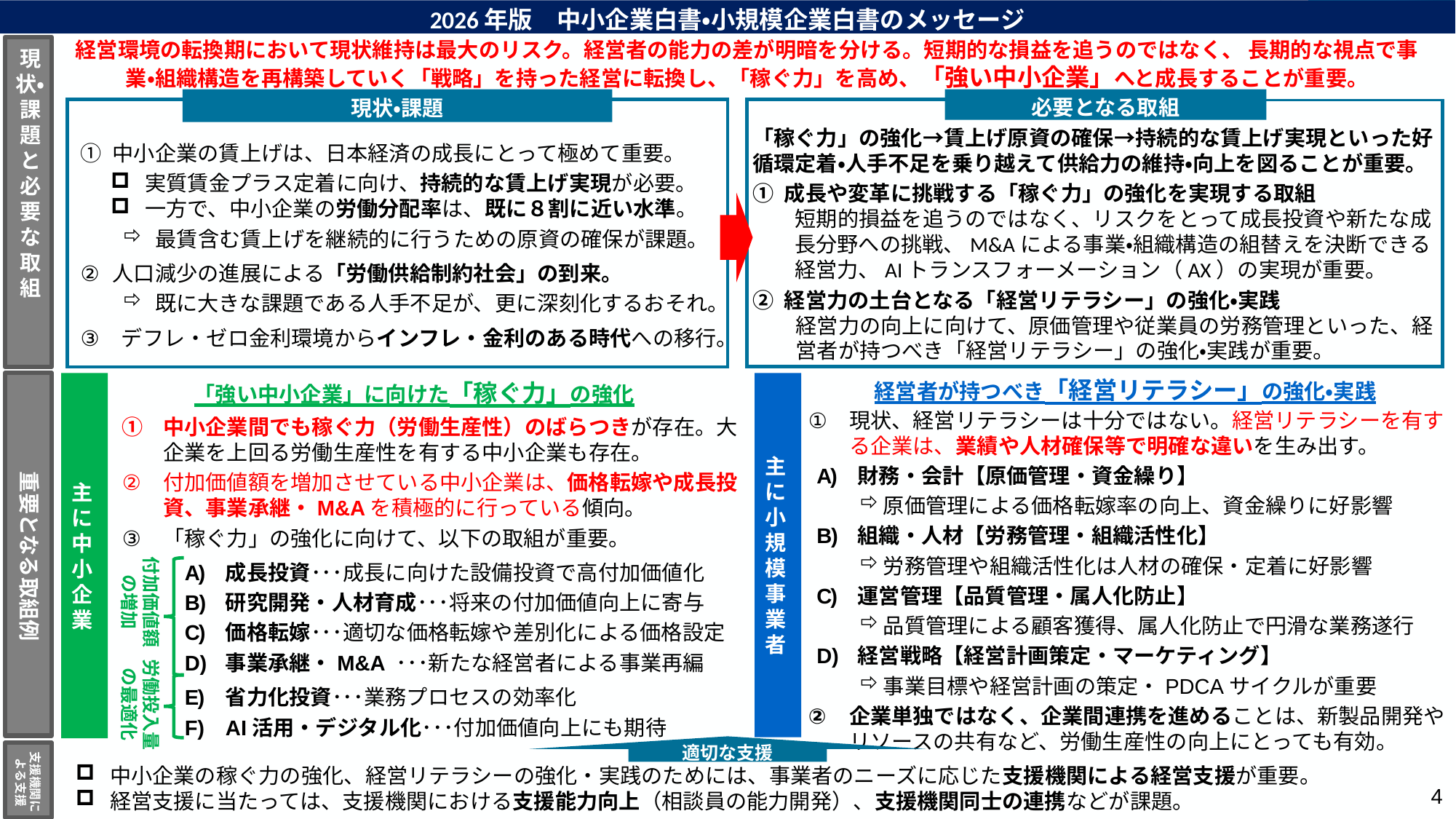

2026年版　中小企業白書・小規模企業白書のメッセージ

現状・課題と必要な取組
経営環境の転換期において現状維持は最大のリスク。経営者の能力の差が明暗を分ける。短期的な損益を追うのではなく、 長期的な視点で事業・組織構造を再構築していく「戦略」を持った経営に転換し、「稼ぐ力」を高め、「強い中小企業」へと成長することが重要。

必要となる取組
現状・課題

「稼ぐ力」の強化→賃上げ原資の確保→持続的な賃上げ実現といった好循環定着・人手不足を乗り越えて供給力の維持・向上を図ることが重要。
成長や変革に挑戦する「稼ぐ力」の強化を実現する取組
　　短期的損益を追うのではなく、リスクをとって成長投資や新たな成長分野への挑戦、M&Aによる事業・組織構造の組替えを決断できる経営力、AIトランスフォーメーション（AX）の実現が重要。
経営力の土台となる「経営リテラシー」の強化・実践
経営力の向上に向けて、原価管理や従業員の労務管理といった、経営者が持つべき「経営リテラシー」の強化・実践が重要。
中小企業の賃上げは、日本経済の成長にとって極めて重要。
実質賃金プラス定着に向け、持続的な賃上げ実現が必要。
一方で、中小企業の労働分配率は、既に８割に近い水準。
最賃含む賃上げを継続的に行うための原資の確保が課題。
人口減少の進展による「労働供給制約社会」の到来。
既に大きな課題である人手不足が、更に深刻化するおそれ。
デフレ・ゼロ金利環境からインフレ・金利のある時代への移行。

経営者が持つべき「経営リテラシー」の強化・実践
「強い中小企業」に向けた「稼ぐ力」の強化
主に中小企業
主に小規模事業者
重要となる取組例

現状、経営リテラシーは十分ではない。経営リテラシーを有する企業は、業績や人材確保等で明確な違いを生み出す。
財務・会計【原価管理・資金繰り】
原価管理による価格転嫁率の向上、資金繰りに好影響
組織・人材【労務管理・組織活性化】
労務管理や組織活性化は人材の確保・定着に好影響
運営管理【品質管理・属人化防止】
品質管理による顧客獲得、属人化防止で円滑な業務遂行
経営戦略【経営計画策定・マーケティング】
事業目標や経営計画の策定・PDCAサイクルが重要
企業単独ではなく、企業間連携を進めることは、新製品開発やリソースの共有など、労働生産性の向上にとっても有効。
中小企業間でも稼ぐ力（労働生産性）のばらつきが存在。大企業を上回る労働生産性を有する中小企業も存在。
付加価値額を増加させている中小企業は、価格転嫁や成長投資、事業承継・M&Aを積極的に行っている傾向。
「稼ぐ力」の強化に向けて、以下の取組が重要。
成長投資･･･成長に向けた設備投資で高付加価値化
研究開発・人材育成･･･将来の付加価値向上に寄与
価格転嫁･･･適切な価格転嫁や差別化による価格設定
事業承継・M&A ･･･新たな経営者による事業再編
省力化投資･･･業務プロセスの効率化
AI活用・デジタル化･･･付加価値向上にも期待
図・グラフの挿入
付加価値額
の増加

労働投入量
の最適化

適切な支援
支援機関による支援
中小企業の稼ぐ力の強化、経営リテラシーの強化・実践のためには、事業者のニーズに応じた支援機関による経営支援が重要。
経営支援に当たっては、支援機関における支援能力向上（相談員の能力開発）、支援機関同士の連携などが課題。
4